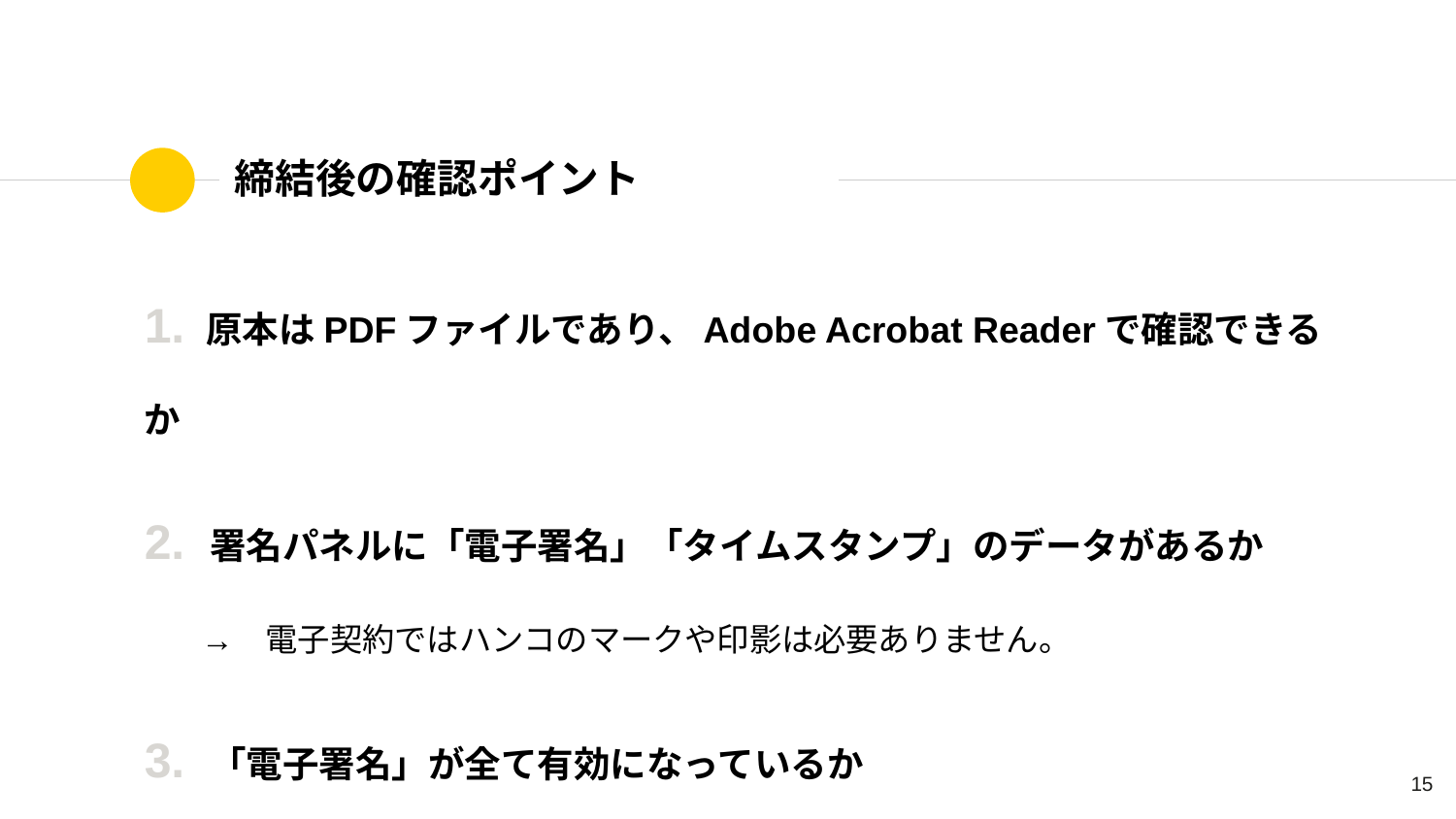

# 締結後の確認ポイント
1. 原本はPDFファイルであり、Adobe Acrobat Readerで確認できるか
2. 署名パネルに「電子署名」「タイムスタンプ」のデータがあるか
　　→　電子契約ではハンコのマークや印影は必要ありません。
3. 「電子署名」が全て有効になっているか

15